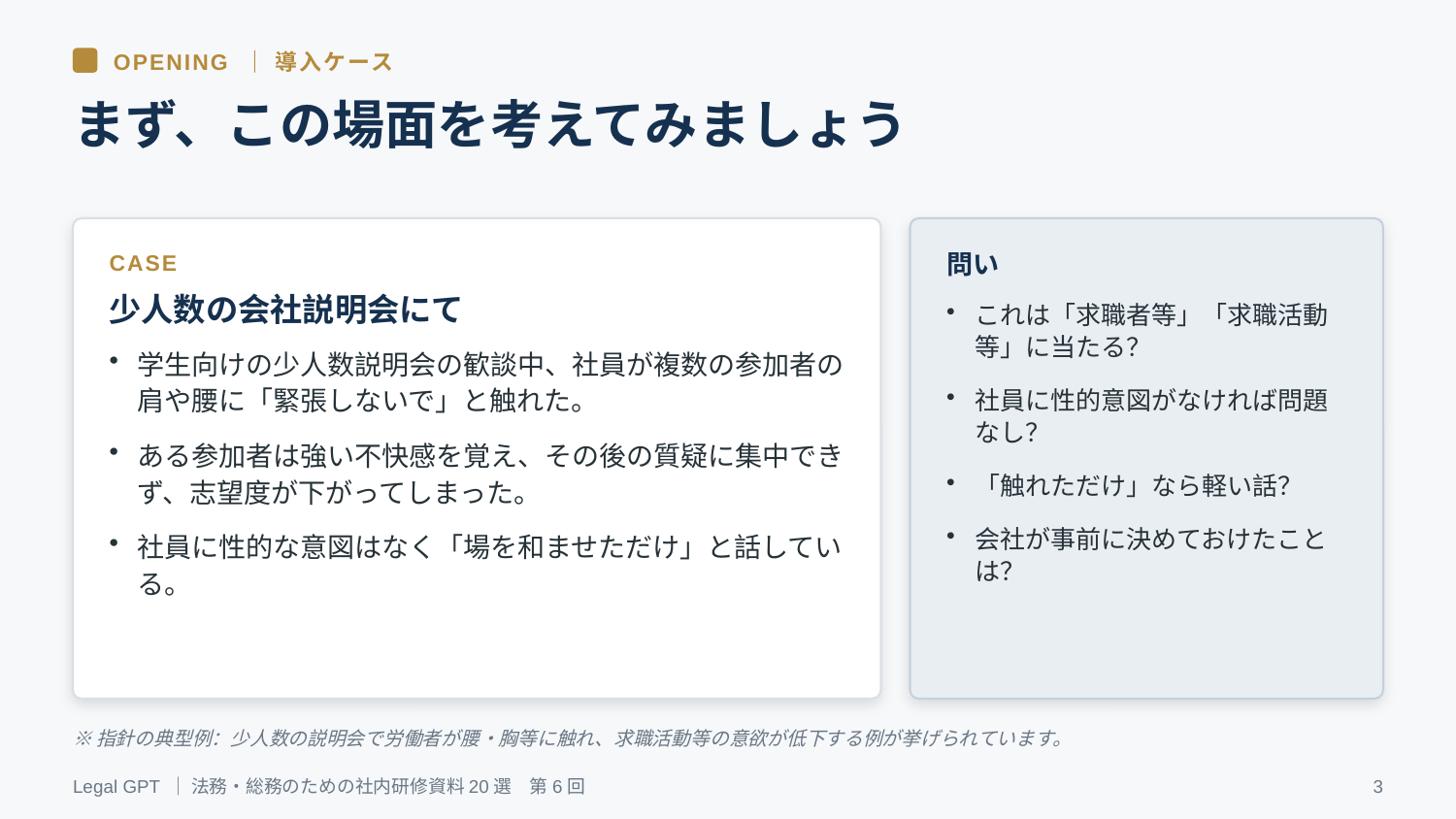

OPENING ｜ 導入ケース

まず、この場面を考えてみましょう

CASE
問い
少人数の会社説明会にて
これは「求職者等」「求職活動等」に当たる？
社員に性的意図がなければ問題なし？
「触れただけ」なら軽い話？
会社が事前に決めておけたことは？
学生向けの少人数説明会の歓談中、社員が複数の参加者の肩や腰に「緊張しないで」と触れた。
ある参加者は強い不快感を覚え、その後の質疑に集中できず、志望度が下がってしまった。
社員に性的な意図はなく「場を和ませただけ」と話している。
※指針の典型例：少人数の説明会で労働者が腰・胸等に触れ、求職活動等の意欲が低下する例が挙げられています。
Legal GPT ｜ 法務・総務のための社内研修資料20選　第6回
3